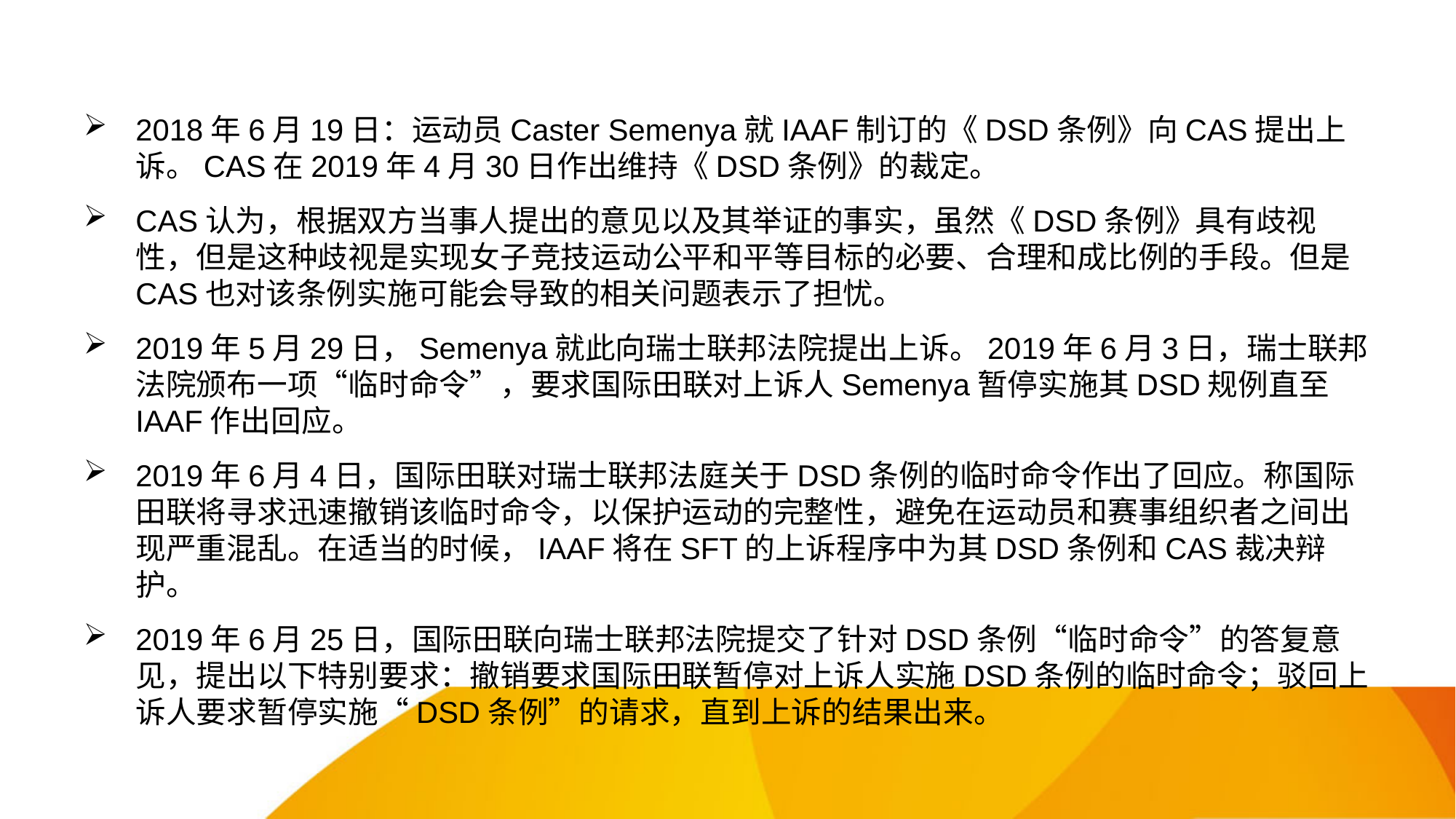

2018年6月19日：运动员Caster Semenya就IAAF制订的《DSD条例》向CAS提出上诉。CAS在2019年4月30日作出维持《DSD条例》的裁定。
CAS认为，根据双方当事人提出的意见以及其举证的事实，虽然《DSD条例》具有歧视性，但是这种歧视是实现女子竞技运动公平和平等目标的必要、合理和成比例的手段。但是CAS也对该条例实施可能会导致的相关问题表示了担忧。
2019年5月29日，Semenya就此向瑞士联邦法院提出上诉。2019年6月3日，瑞士联邦法院颁布一项“临时命令”，要求国际田联对上诉人Semenya暂停实施其DSD规例直至IAAF作出回应。
2019年6月4日，国际田联对瑞士联邦法庭关于DSD条例的临时命令作出了回应。称国际田联将寻求迅速撤销该临时命令，以保护运动的完整性，避免在运动员和赛事组织者之间出现严重混乱。在适当的时候，IAAF将在SFT的上诉程序中为其DSD条例和CAS裁决辩护。
2019年6月25日，国际田联向瑞士联邦法院提交了针对DSD条例“临时命令”的答复意见，提出以下特别要求：撤销要求国际田联暂停对上诉人实施DSD条例的临时命令；驳回上诉人要求暂停实施“DSD条例”的请求，直到上诉的结果出来。